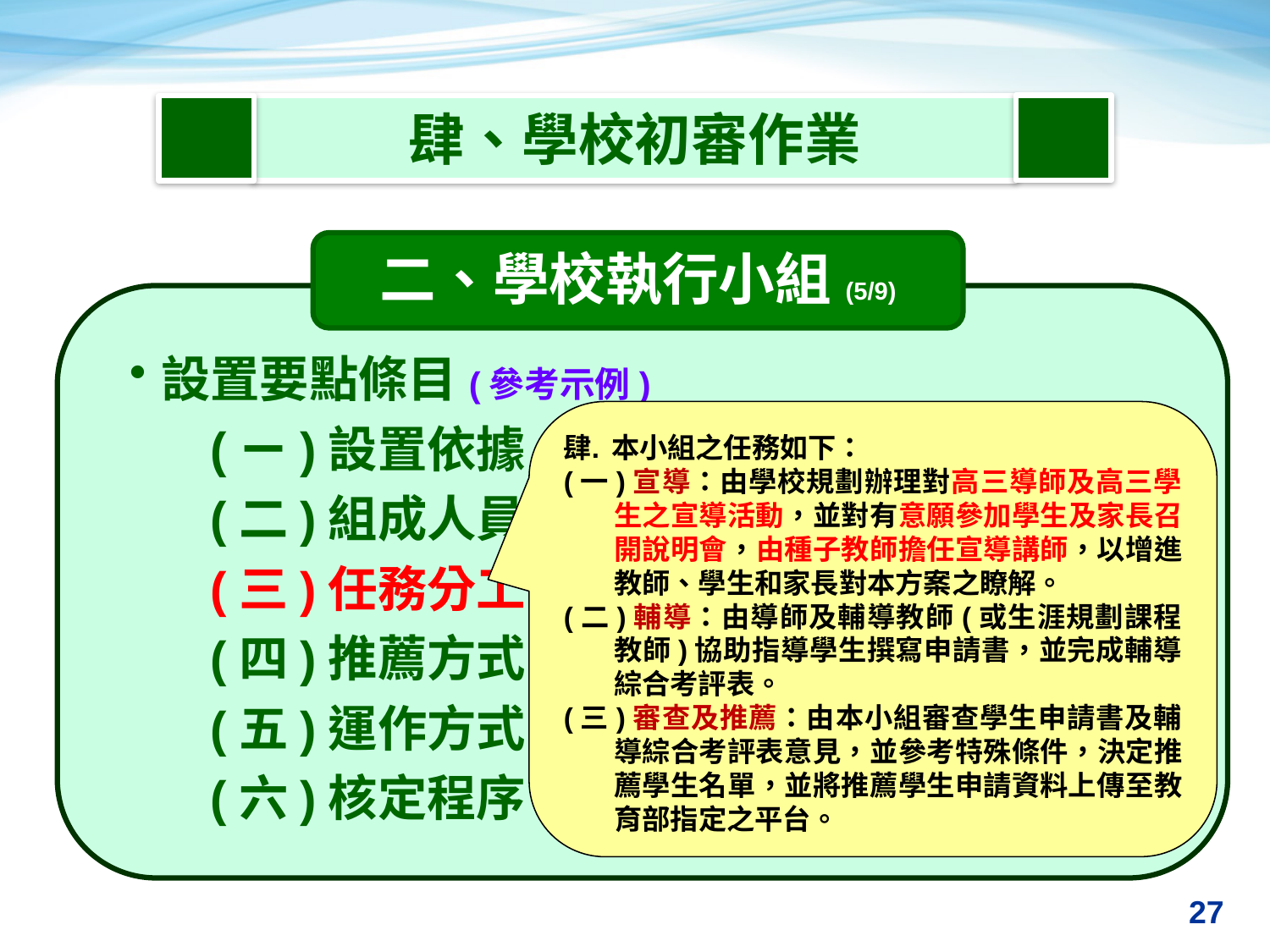

肆、學校初審作業
二、學校執行小組(5/9)

設置要點條目(參考示例)
(ㄧ)設置依據
(二)組成人員
(三)任務分工
(四)推薦方式
(五)運作方式
(六)核定程序

本小組之任務如下：
(一)宣導：由學校規劃辦理對高三導師及高三學生之宣導活動，並對有意願參加學生及家長召開說明會，由種子教師擔任宣導講師，以增進教師、學生和家長對本方案之瞭解。
(二)輔導：由導師及輔導教師(或生涯規劃課程教師)協助指導學生撰寫申請書，並完成輔導綜合考評表。
(三)審查及推薦：由本小組審查學生申請書及輔導綜合考評表意見，並參考特殊條件，決定推薦學生名單，並將推薦學生申請資料上傳至教育部指定之平台。

27
27